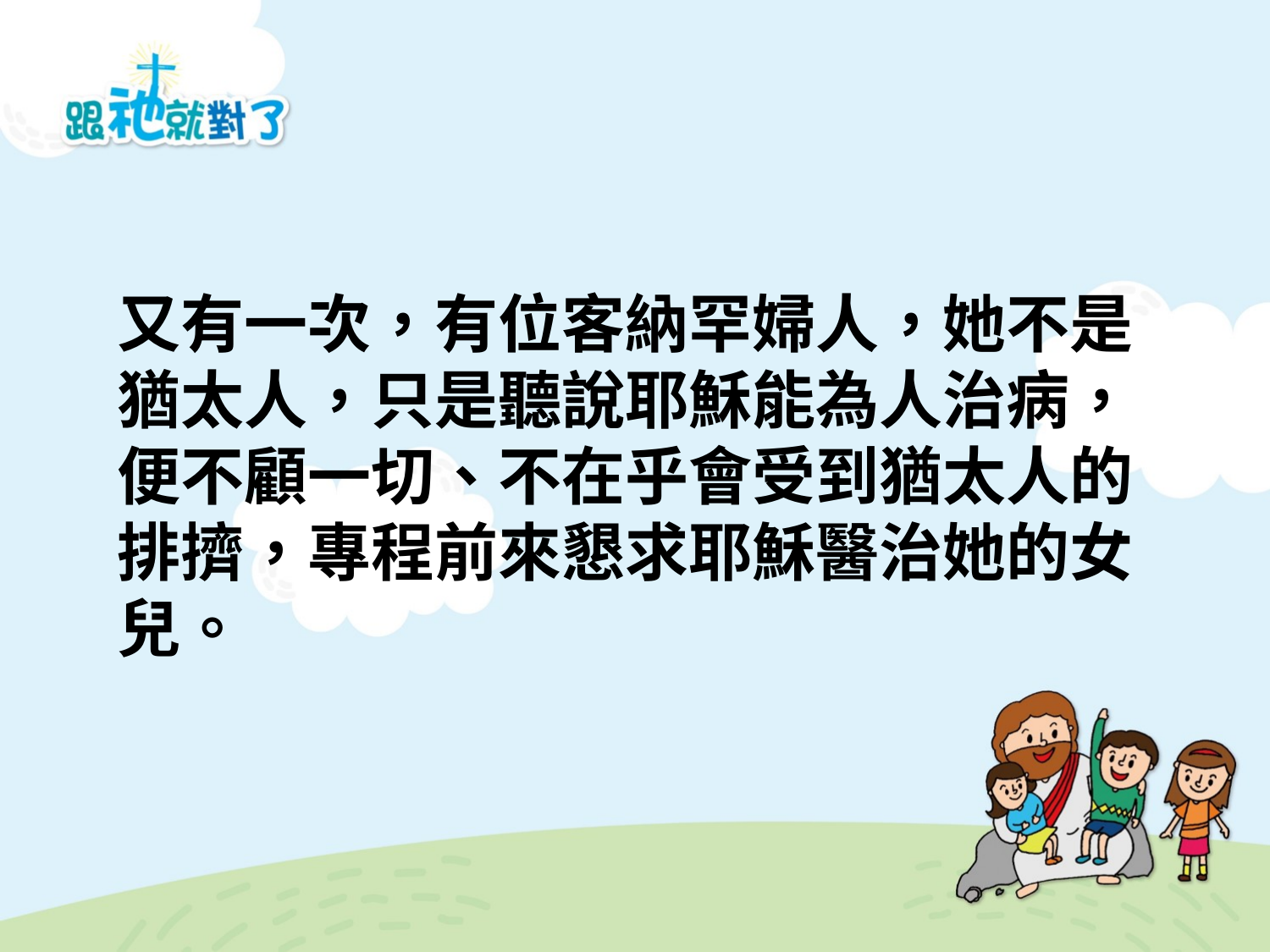

又有一次，有位客納罕婦人，她不是猶太人，只是聽說耶穌能為人治病，便不顧一切、不在乎會受到猶太人的排擠，專程前來懇求耶穌醫治她的女兒。